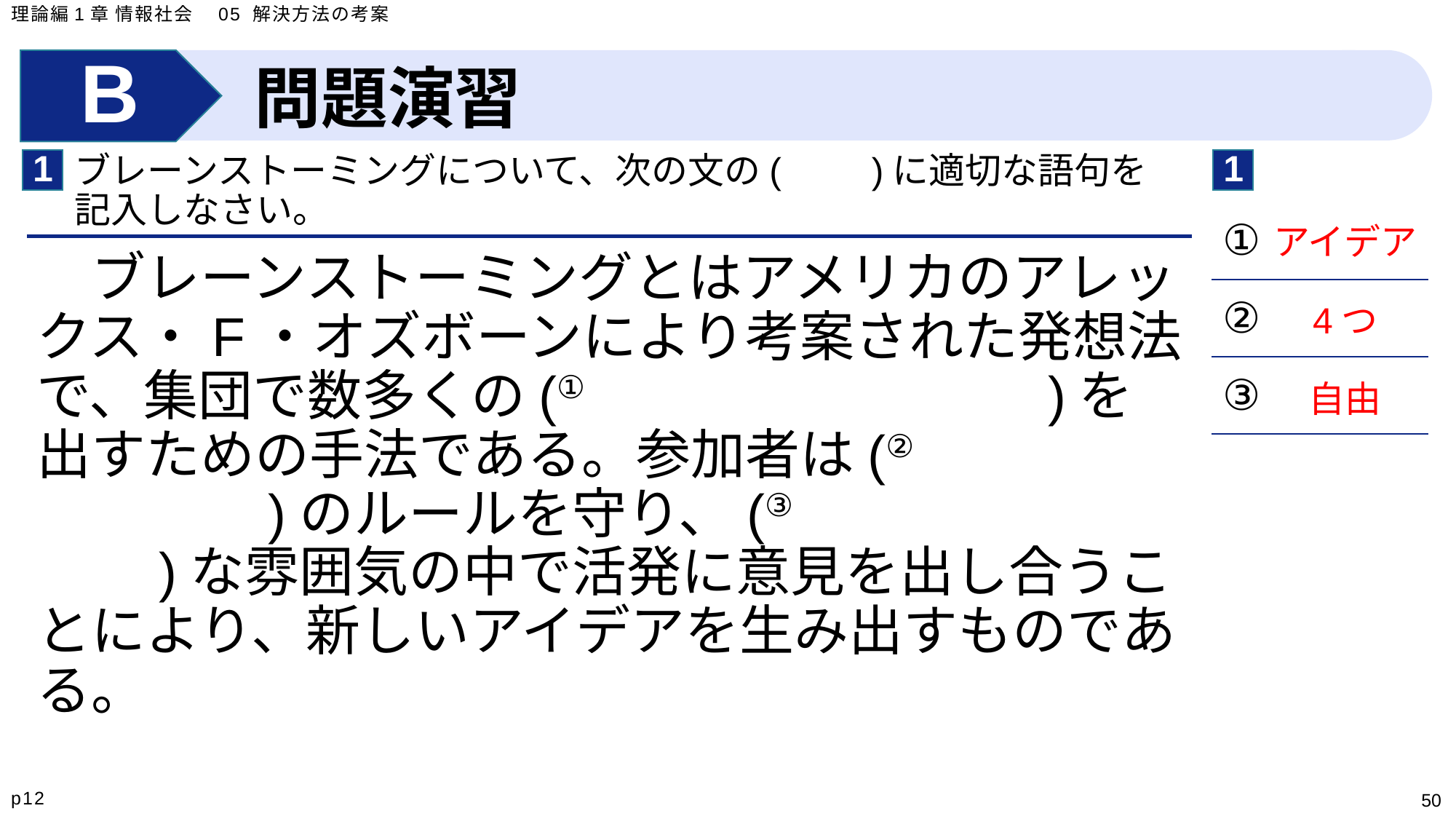

理論編1章 情報社会　05 解決方法の考案
問題演習
1
1
ブレーンストーミングについて、次の文の(　　)に適切な語句を記入しなさい。
| ① |
| --- |
| ② |
| ③ |
アイデア
ブレーンストーミングとはアメリカのアレックス・F・オズボーンにより考案された発想法で、集団で数多くの(①　　　　　　　　)を出すための手法である。参加者は(②　　　　　　　　)のルールを守り、(③　　　　　　　　)な雰囲気の中で活発に意見を出し合うことにより、新しいアイデアを生み出すものである。
4つ
自由
p12
50